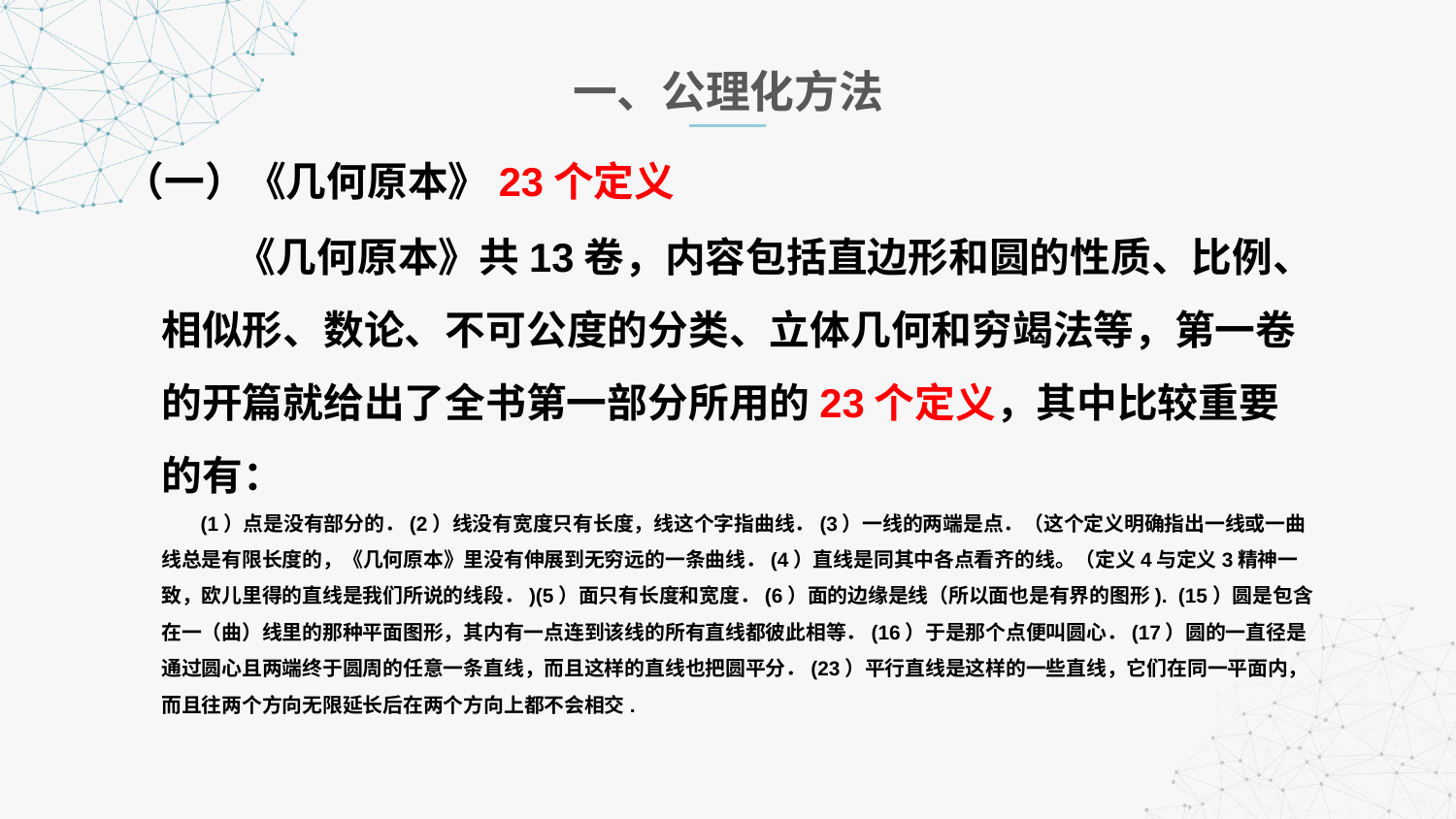

一、公理化方法
（一）《几何原本》23个定义
       《几何原本》共13卷，内容包括直边形和圆的性质、比例、相似形、数论、不可公度的分类、立体几何和穷竭法等，第一卷的开篇就给出了全书第一部分所用的23个定义，其中比较重要的有：
       (1）点是没有部分的．(2）线没有宽度只有长度，线这个字指曲线．(3）一线的两端是点．（这个定义明确指出一线或一曲线总是有限长度的，《几何原本》里没有伸展到无穷远的一条曲线．(4）直线是同其中各点看齐的线。（定义4与定义3精神一致，欧儿里得的直线是我们所说的线段．)(5）面只有长度和宽度．(6）面的边缘是线（所以面也是有界的图形).  (15）圆是包含在一（曲）线里的那种平面图形，其内有一点连到该线的所有直线都彼此相等．(16）于是那个点便叫圆心．(17）圆的一直径是通过圆心且两端终于圆周的任意一条直线，而且这样的直线也把圆平分．(23）平行直线是这样的一些直线，它们在同一平面内，而且往两个方向无限延长后在两个方向上都不会相交.